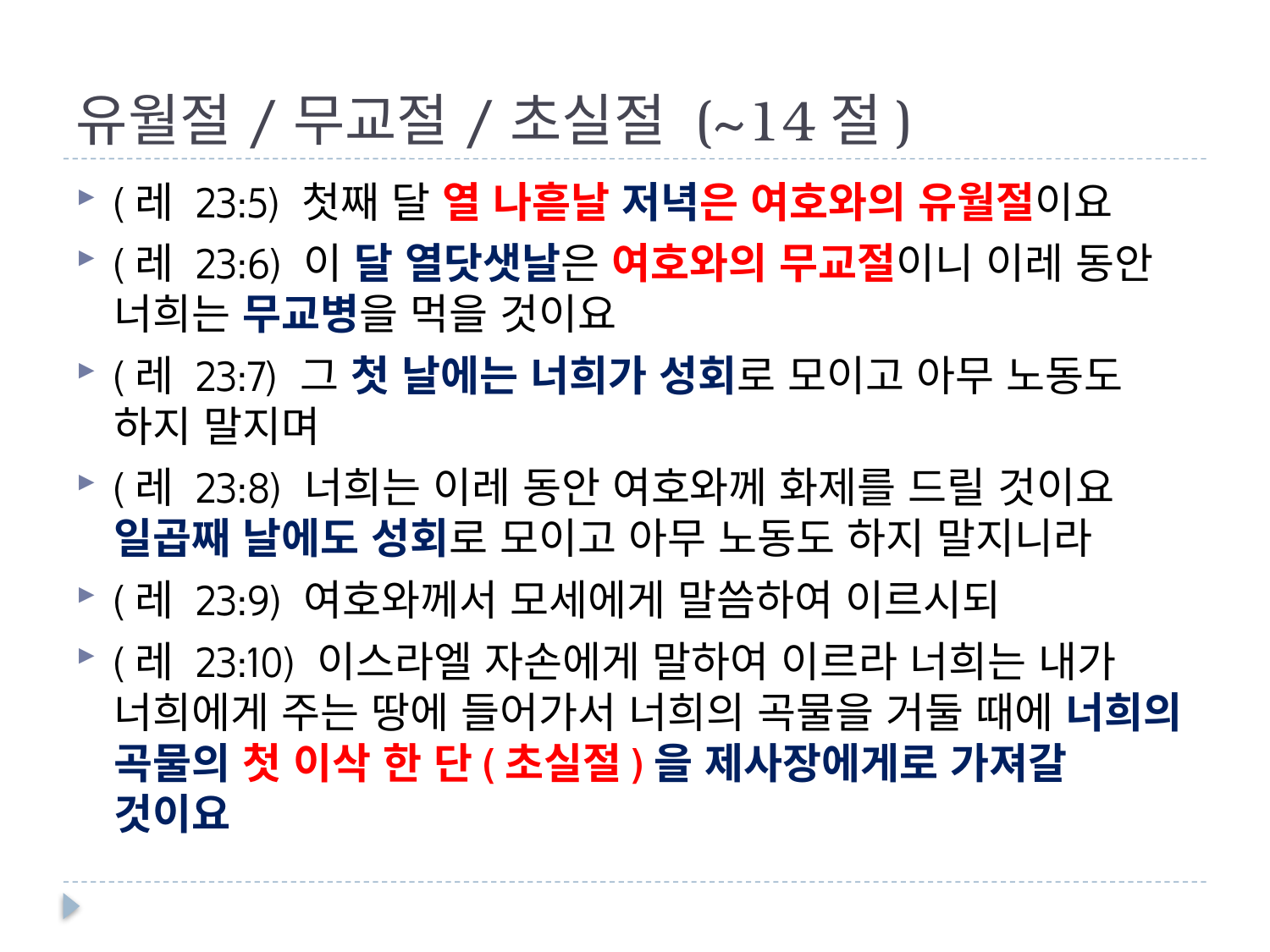

# 유월절/무교절/초실절 (~14절)
(레 23:5) 첫째 달 열 나흗날 저녁은 여호와의 유월절이요
(레 23:6) 이 달 열닷샛날은 여호와의 무교절이니 이레 동안 너희는 무교병을 먹을 것이요
(레 23:7) 그 첫 날에는 너희가 성회로 모이고 아무 노동도 하지 말지며
(레 23:8) 너희는 이레 동안 여호와께 화제를 드릴 것이요 일곱째 날에도 성회로 모이고 아무 노동도 하지 말지니라
(레 23:9) 여호와께서 모세에게 말씀하여 이르시되
(레 23:10) 이스라엘 자손에게 말하여 이르라 너희는 내가 너희에게 주는 땅에 들어가서 너희의 곡물을 거둘 때에 너희의 곡물의 첫 이삭 한 단(초실절)을 제사장에게로 가져갈 것이요